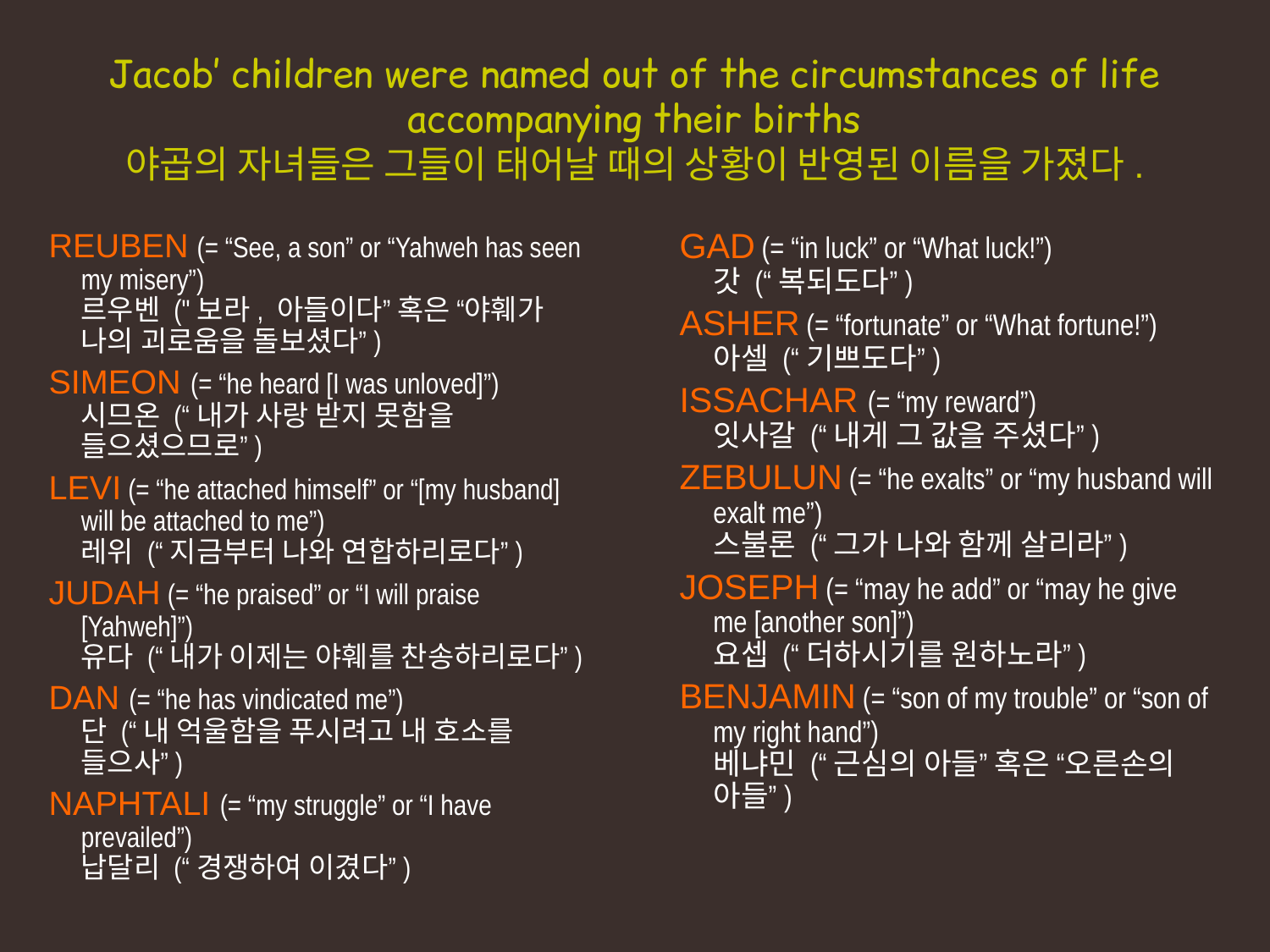

Jacob’ children were named out of the circumstances of life accompanying their births
야곱의 자녀들은 그들이 태어날 때의 상황이 반영된 이름을 가졌다.
REUBEN (= “See, a son” or “Yahweh has seen my misery”)
르우벤 ("보라, 아들이다” 혹은 “야훼가 나의 괴로움을 돌보셨다”)
SIMEON (= “he heard [I was unloved]”)
시므온 (“내가 사랑 받지 못함을 들으셨으므로”)
LEVI (= “he attached himself” or “[my husband] will be attached to me”)
레위 (“지금부터 나와 연합하리로다”)
JUDAH (= “he praised” or “I will praise [Yahweh]”)
유다 (“내가 이제는 야훼를 찬송하리로다”)
DAN (= “he has vindicated me”)
단 (“내 억울함을 푸시려고 내 호소를 들으사”)
NAPHTALI (= “my struggle” or “I have prevailed”)
납달리 (“경쟁하여 이겼다”)
GAD (= “in luck” or “What luck!”)
갓 (“복되도다”)
ASHER (= “fortunate” or “What fortune!”)
아셀 (“기쁘도다”)
ISSACHAR (= “my reward”)
잇사갈 (“내게 그 값을 주셨다”)
ZEBULUN (= “he exalts” or “my husband will exalt me”)
스불론 (“그가 나와 함께 살리라”)
JOSEPH (= “may he add” or “may he give me [another son]”)
요셉 (“더하시기를 원하노라”)
BENJAMIN (= “son of my trouble” or “son of my right hand”)
베냐민 (“근심의 아들” 혹은 “오른손의 아들”)